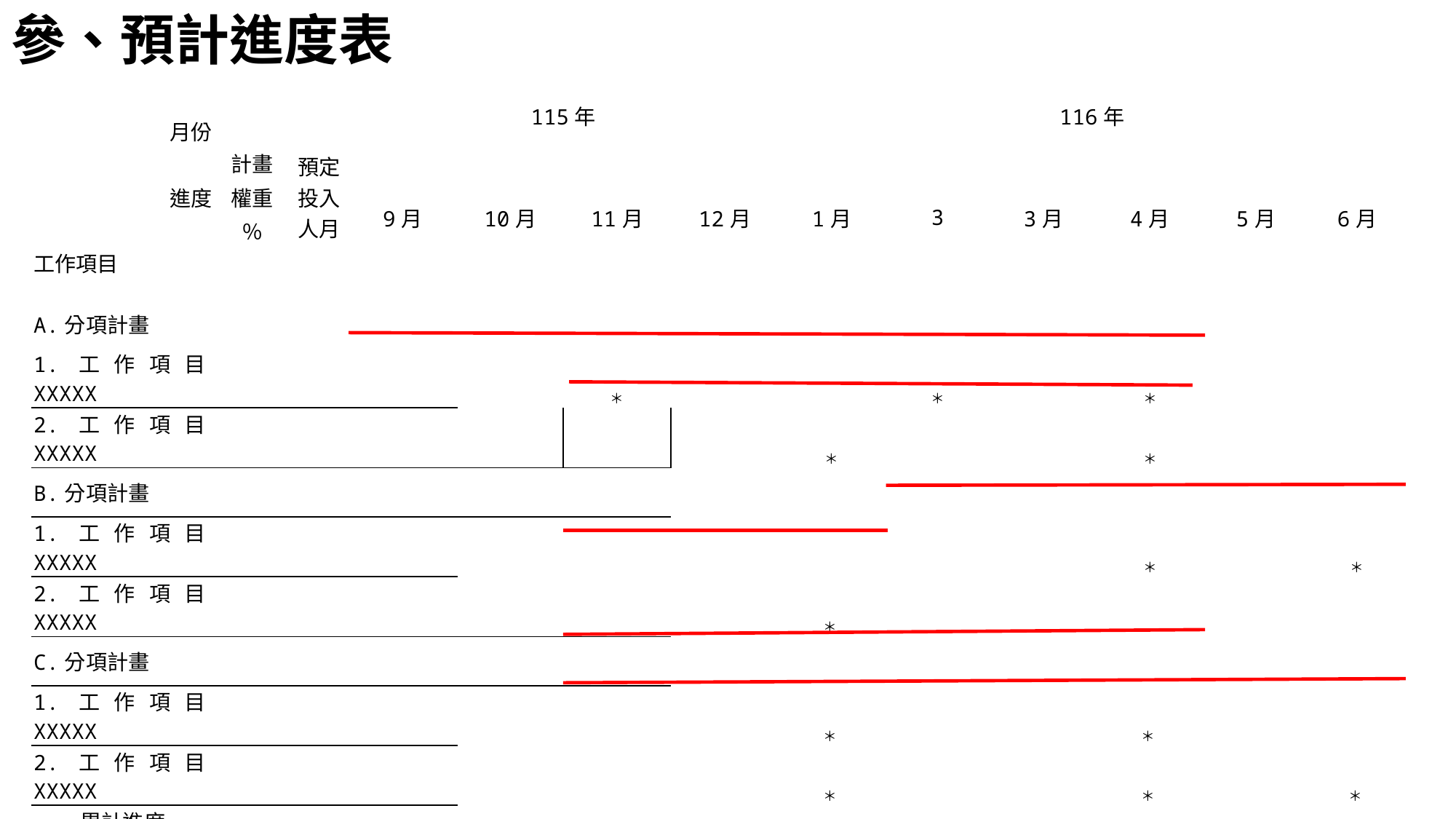

# 參、預計進度表
| 月份   進度   工作項目 | 計畫 權重 ％ | 預定投入人月 | 115年 |  |  |  | 116年 |  |  |  |  |  |
| --- | --- | --- | --- | --- | --- | --- | --- | --- | --- | --- | --- | --- |
|  |  |  | 9月 | 10月 | 11月 | 12月 | 1月 | 3 | 3月 | 4月 | 5月 | 6月 |
| A.分項計畫 |  |  |  |  |  |  |  |  |  |  |  |  |
| 1.工作項目XXXXX |  |  |  |  | ＊ |  |  | ＊ |  | ＊ |  |  |
| 2.工作項目XXXXX |  |  |  |  |  |  | ＊ |  |  | ＊ |  |  |
| B.分項計畫 |  |  |  |  |  |  |  |  |  |  |  |  |
| 1.工作項目XXXXX |  |  |  |  |  |  |  |  |  | ＊ |  | ＊ |
| 2.工作項目XXXXX |  |  |  |  |  |  | ＊ |  |  |  |  |  |
| C.分項計畫 |  |  |  |  |  |  |  |  |  |  |  |  |
| 1.工作項目XXXXX |  |  |  |  |  |  | ＊ |  |  | ＊ |  |  |
| 2.工作項目XXXXX |  |  |  |  |  |  | ＊ |  |  | ＊ |  | ＊ |
| 累計進度 百分比％ |  |  |  |  |  |  | >50% |  |  |  |  |  |
| 人月數小計 |  |  |  |  |  |  |  |  |  |  |  |  |